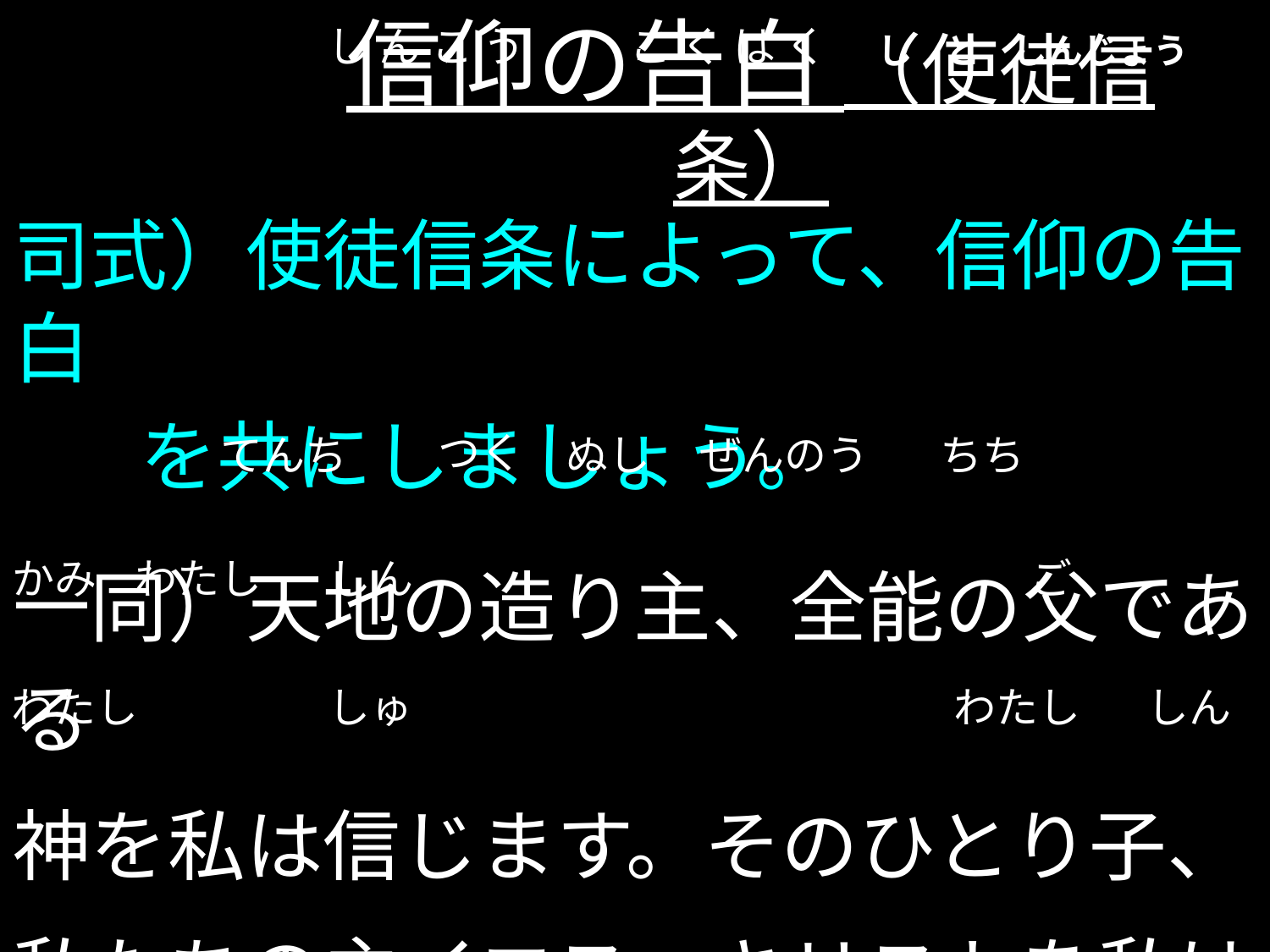

し ん こ う           こ く は く
し    と    しんじょう
# 信仰の告白 （使徒信条）
司式）使徒信条によって、信仰の告白
	を共にしましょう。

一同）天地の造り主、全能の父である
神を私は信じます。そのひとり子、
私たちの主イエス・キリストを私は信じます。
つく
てんち
ぬし
ぜんのう
ちち
かみ    わたし       しん                                                                 ご
わたし                    しゅ                                                         わたし       しん